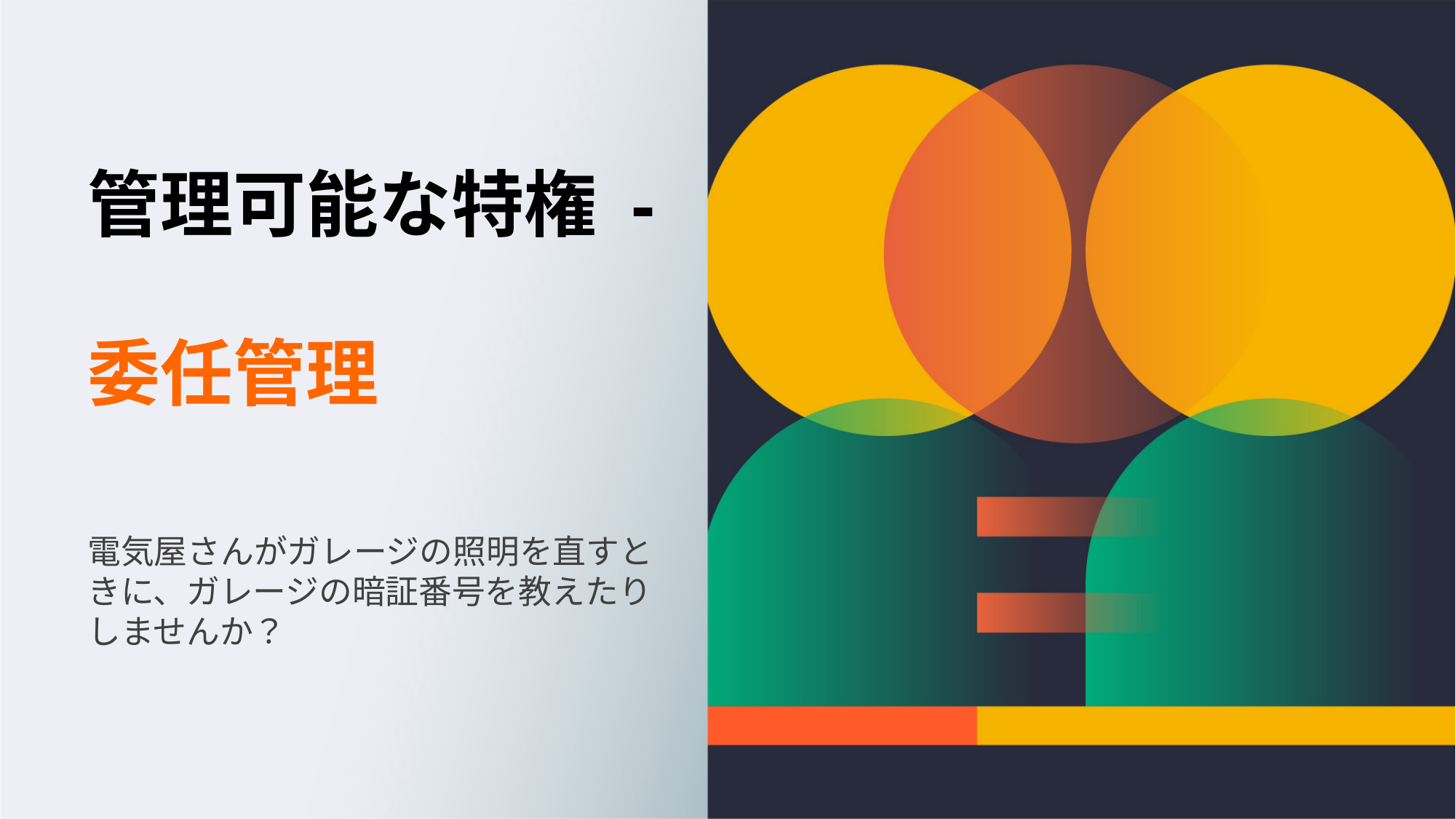

管理可能な特権 -
委任管理
電気屋さんがガレージの照明を直すときに、ガレージの暗証番号を教えたりしませんか？